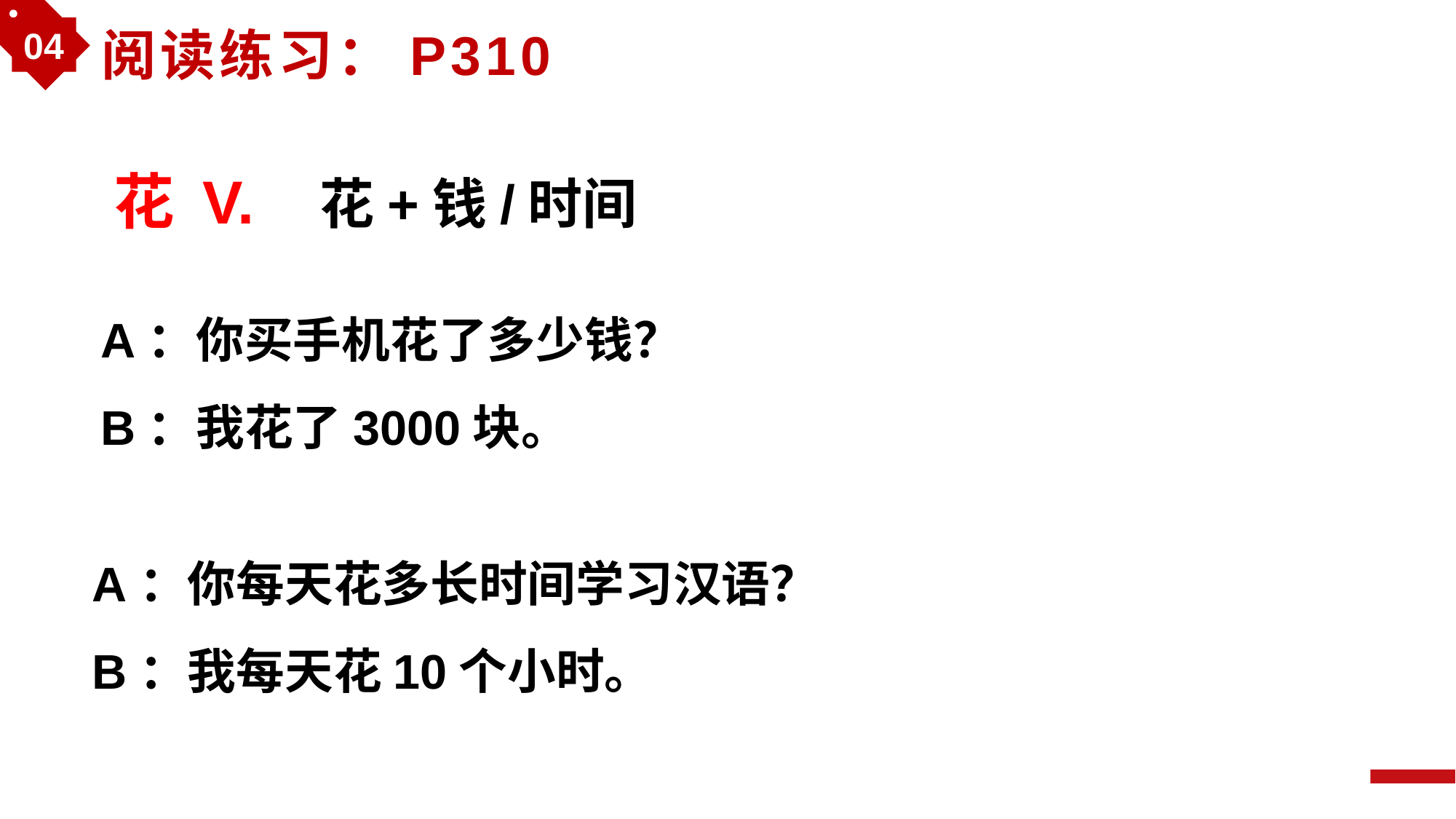

04
阅读练习：P310
花 V.   花+钱/时间
A：你买手机花了多少钱？
B：我花了3000块。
A：你每天花多长时间学习汉语？
B：我每天花10个小时。